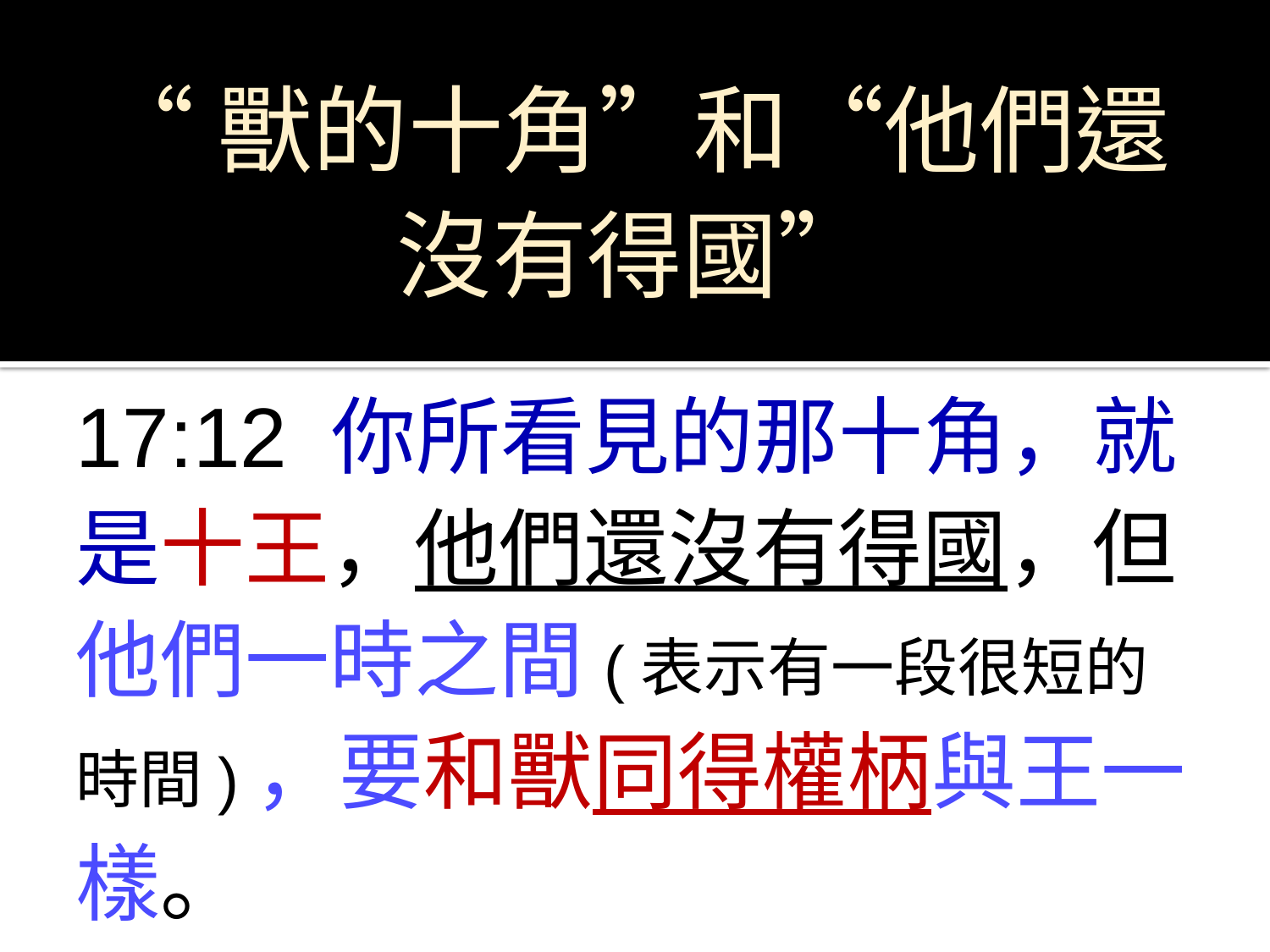

# “獸的十角”和“他們還沒有得國”
17:12 你所看見的那十角，就是十王，他們還沒有得國，但他們一時之間(表示有一段很短的時間)，要和獸同得權柄與王一樣。